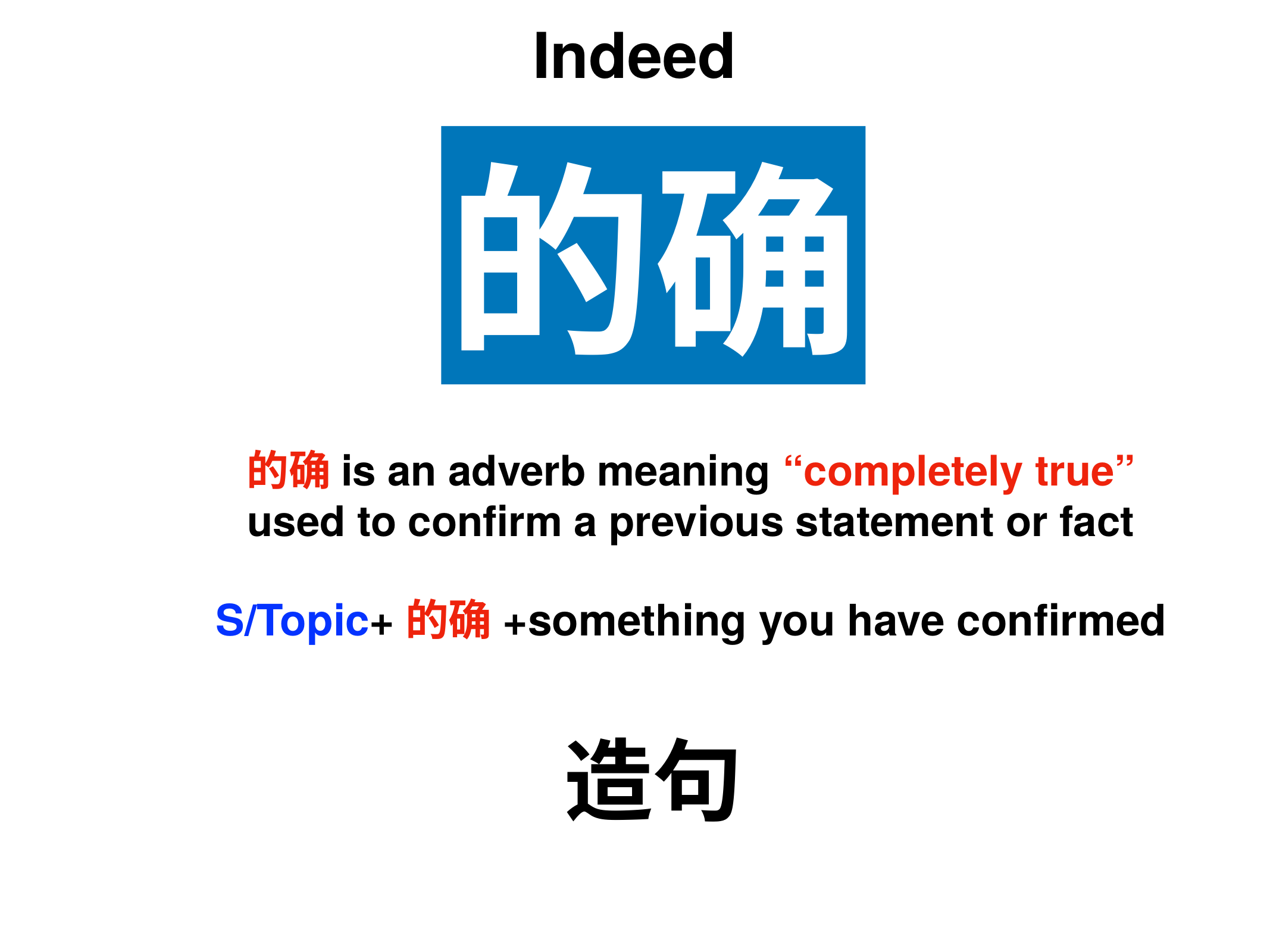

Indeed
的确
的确is an adverb meaning “completely true” used to confirm a previous statement or fact
S/Topic+的确+something you have confirmed
造句